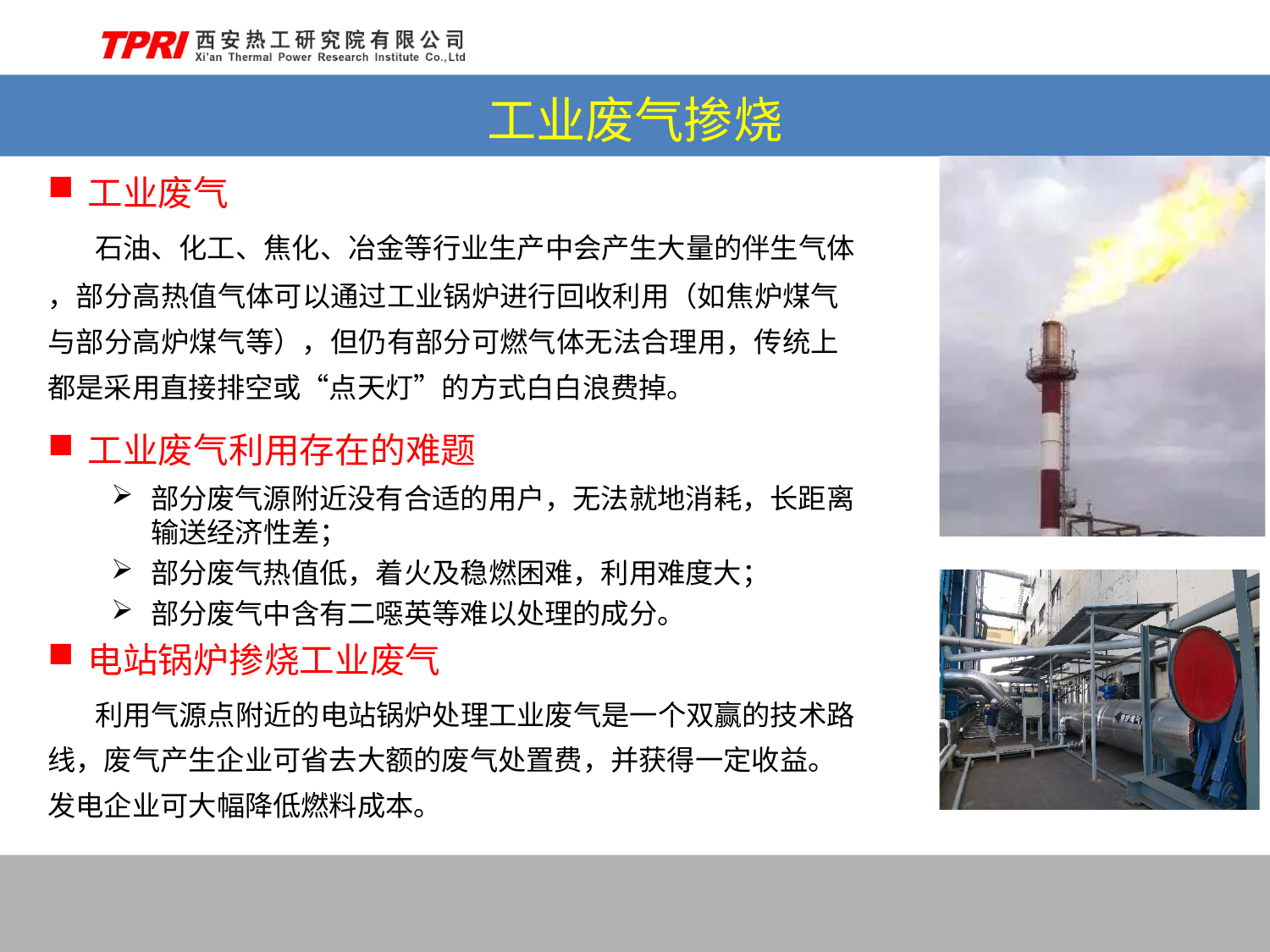

# 工业废气掺烧
工业废气
石油、化工、焦化、冶金等行业生产中会产生大量的伴生气体
，部分高热值气体可以通过工业锅炉进行回收利用（如焦炉煤气 与部分高炉煤气等），但仍有部分可燃气体无法合理用，传统上 都是采用直接排空或“点天灯”的方式白白浪费掉。
工业废气利用存在的难题

部分废气源附近没有合适的用户，无法就地消耗，长距离 输送经济性差；
部分废气热值低，着火及稳燃困难，利用难度大；
部分废气中含有二噁英等难以处理的成分。

电站锅炉掺烧工业废气
利用气源点附近的电站锅炉处理工业废气是一个双赢的技术路 线，废气产生企业可省去大额的废气处置费，并获得一定收益。 发电企业可大幅降低燃料成本。